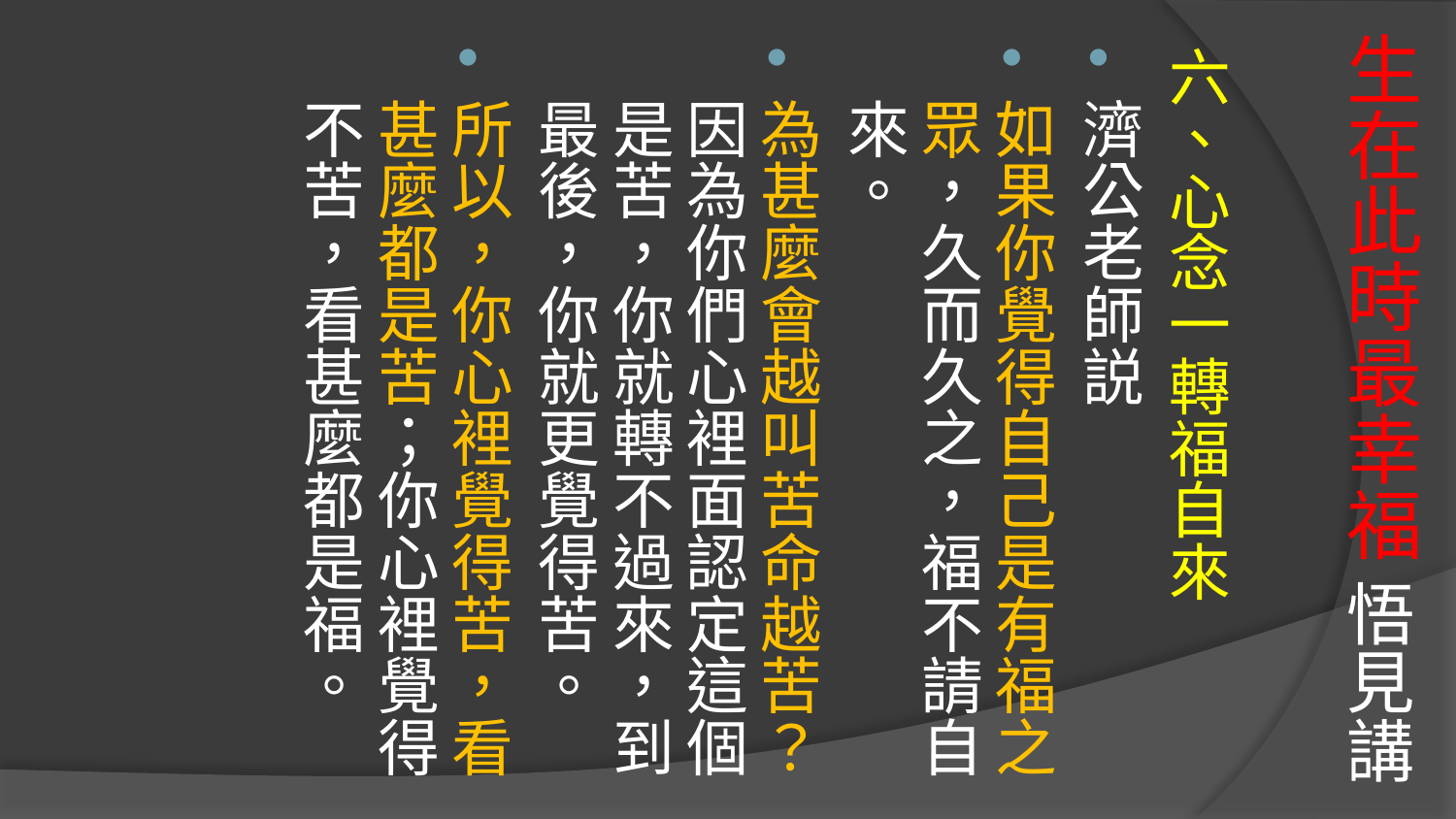

# 生在此時最幸福 悟見講
六、心念一轉福自來
濟公老師説
如果你覺得自己是有福之眾，久而久之，福不請自來。
為甚麼會越叫苦命越苦？因為你們心裡面認定這個是苦，你就轉不過來，到最後，你就更覺得苦。
所以，你心裡覺得苦，看甚麼都是苦；你心裡覺得不苦，看甚麼都是福。